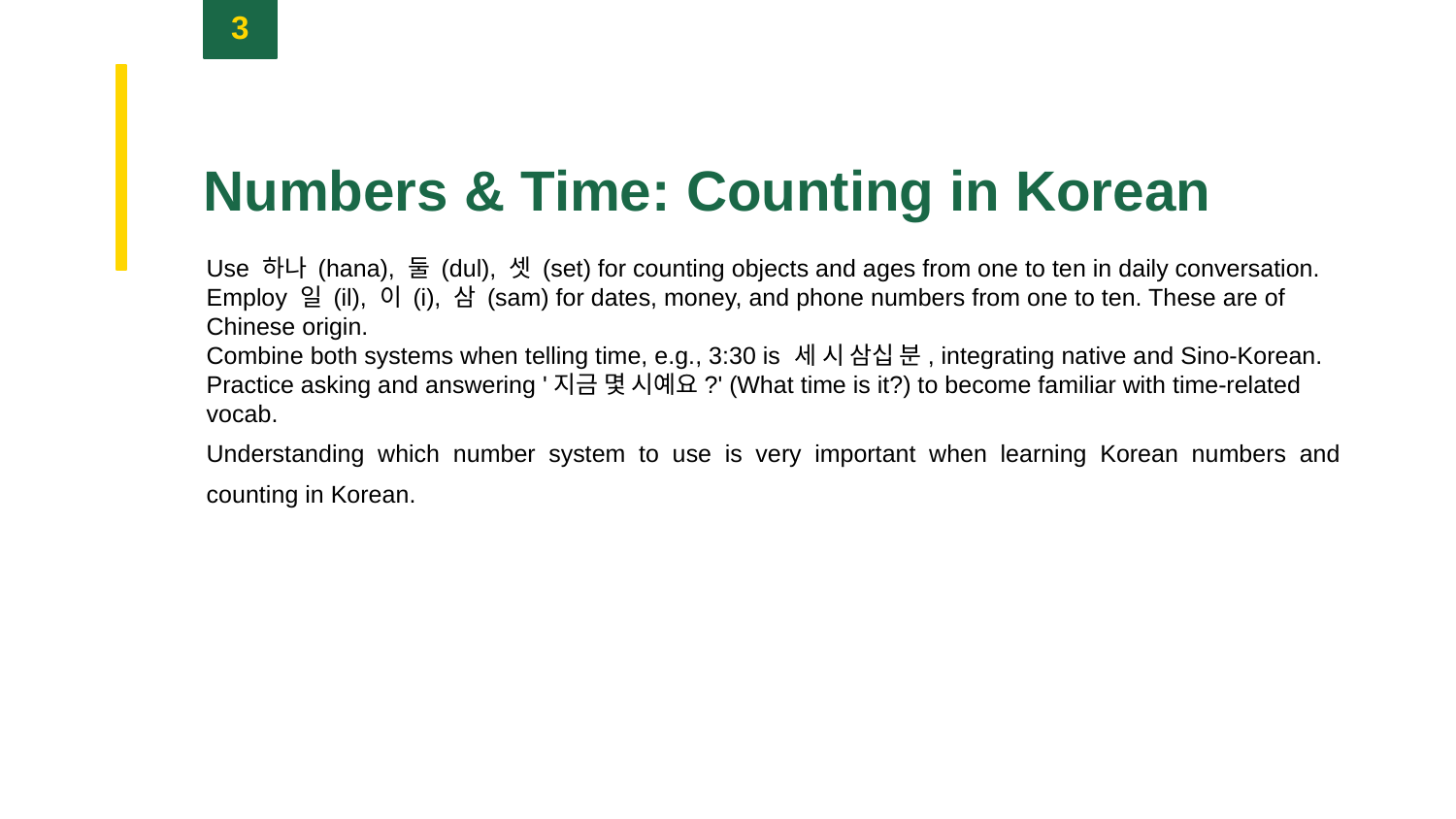

3

Numbers & Time: Counting in Korean
Use 하나 (hana), 둘 (dul), 셋 (set) for counting objects and ages from one to ten in daily conversation.
Employ 일 (il), 이 (i), 삼 (sam) for dates, money, and phone numbers from one to ten. These are of Chinese origin.
Combine both systems when telling time, e.g., 3:30 is 세 시 삼십 분, integrating native and Sino-Korean.
Practice asking and answering '지금 몇 시예요?' (What time is it?) to become familiar with time-related vocab.
Understanding which number system to use is very important when learning Korean numbers and counting in Korean.